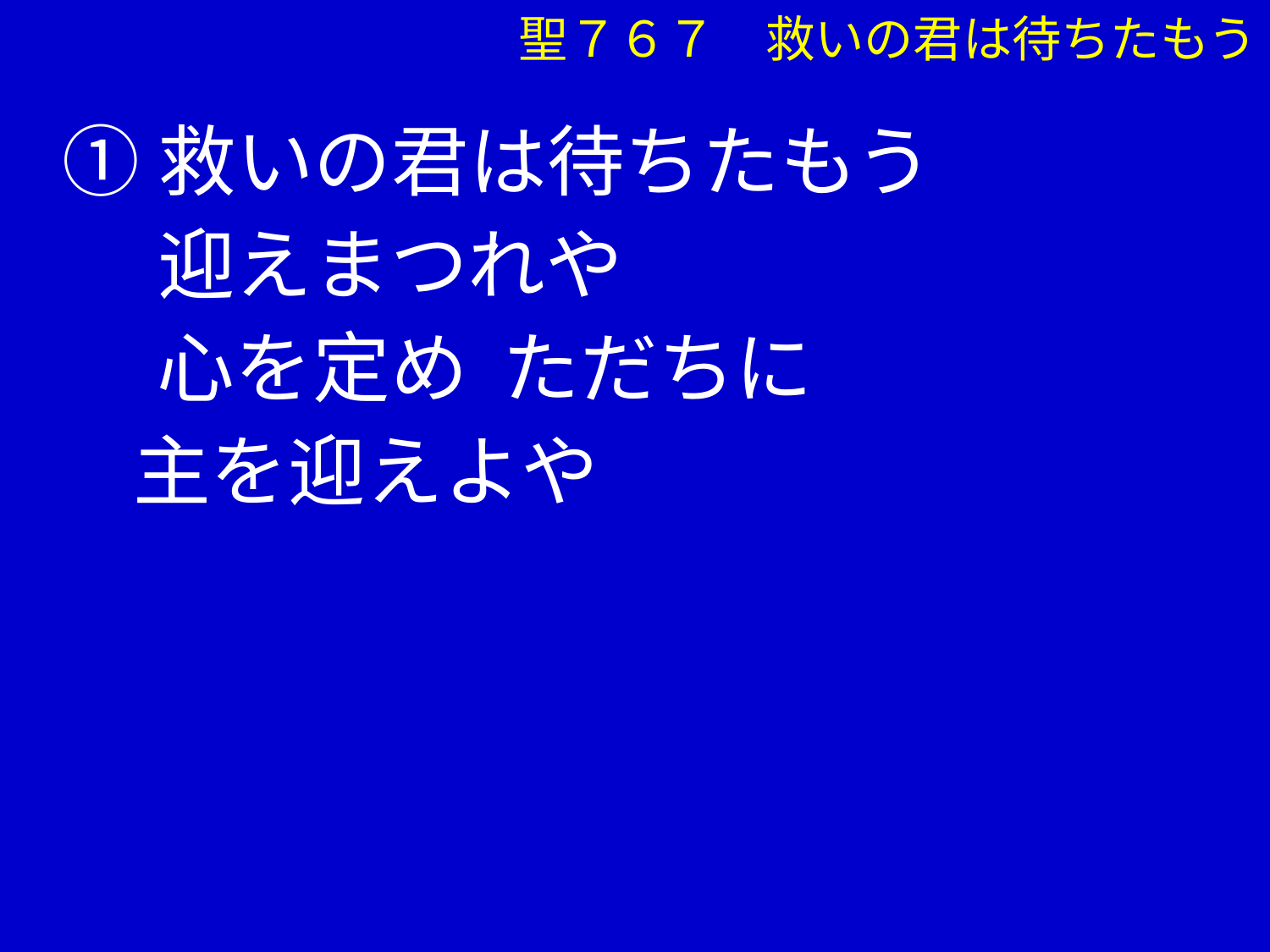

聖７６７　救いの君は待ちたもう
①救いの君は待ちたもう
　 迎えまつれや
　 心を定め  ただちに
   主を迎えよや